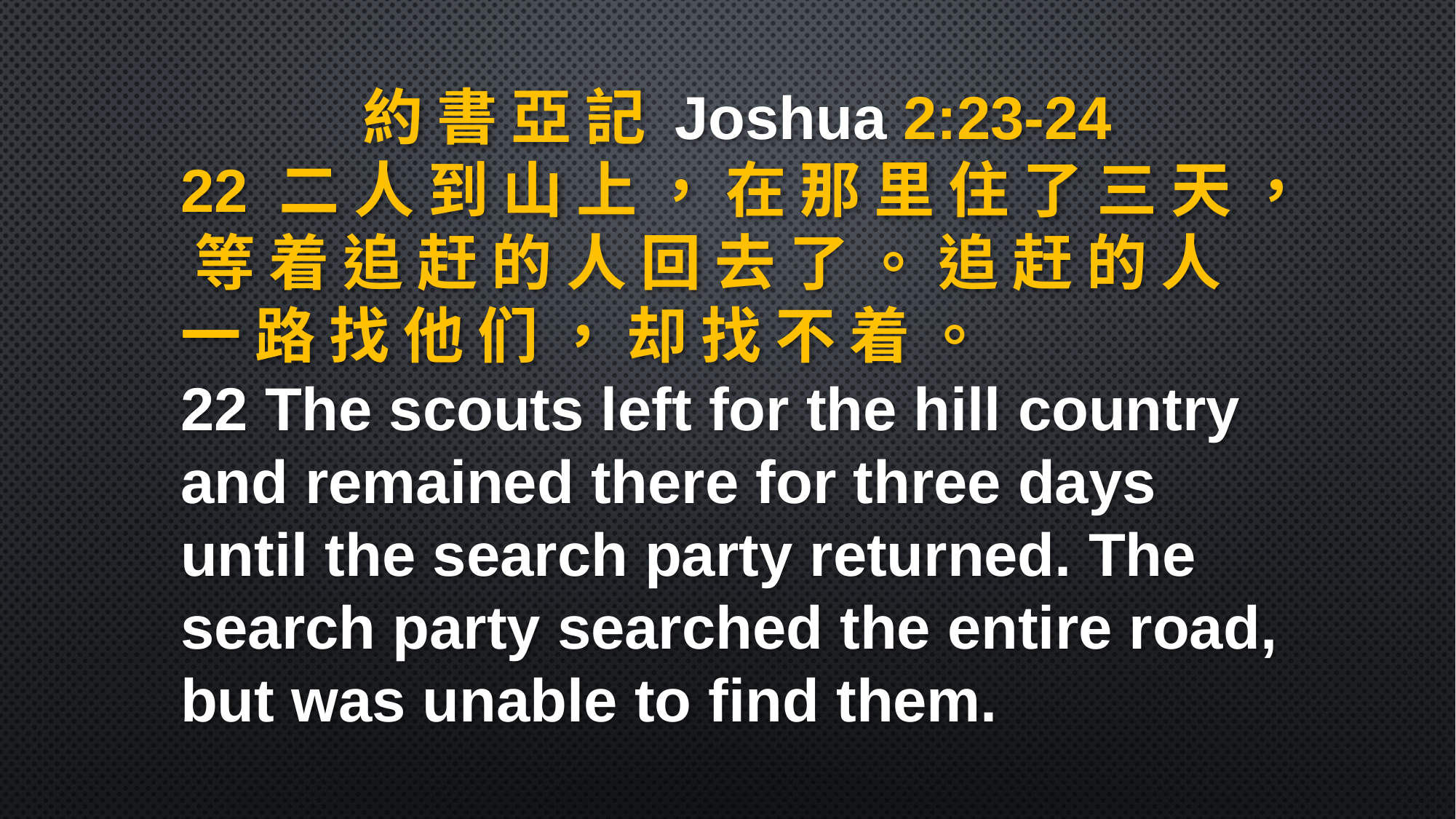

約 書 亞 記 Joshua 2:23-24
22 二 人 到 山 上 ， 在 那 里 住 了 三 天 ， 等 着 追 赶 的 人 回 去 了 。 追 赶 的 人 一 路 找 他 们 ， 却 找 不 着 。
22 The scouts left for the hill country and remained there for three days until the search party returned. The search party searched the entire road, but was unable to find them.